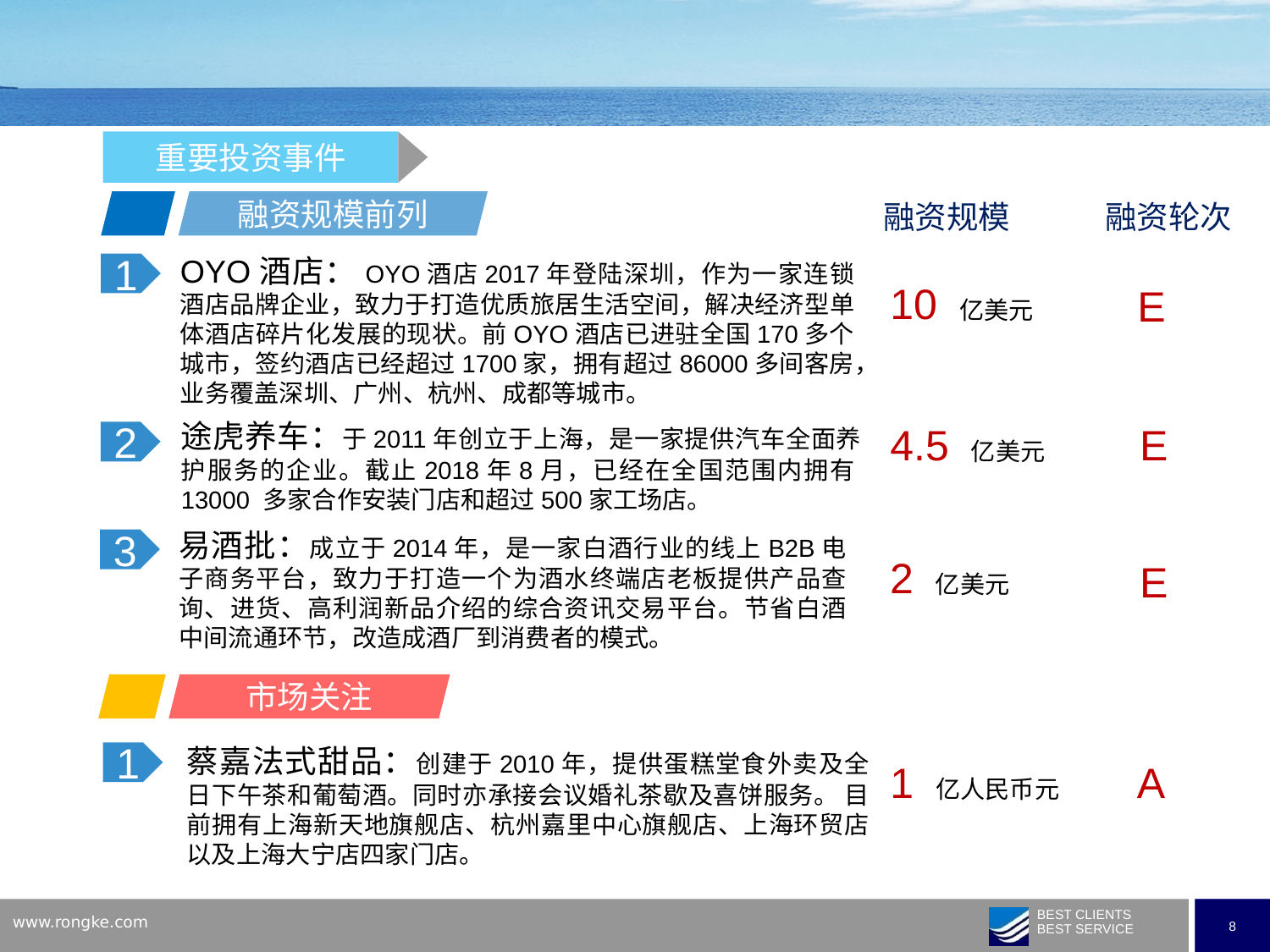

重要投资事件

融资规模前列
融资规模
融资轮次
OYO酒店：OYO酒店2017年登陆深圳，作为一家连锁酒店品牌企业，致力于打造优质旅居生活空间，解决经济型单体酒店碎片化发展的现状。前OYO酒店已进驻全国170多个城市，签约酒店已经超过1700家，拥有超过86000多间客房，业务覆盖深圳、广州、杭州、成都等城市。
1
10 亿美元
E
途虎养车：于2011年创立于上海，是一家提供汽车全面养护服务的企业。截止2018年8月，已经在全国范围内拥有13000 多家合作安装门店和超过500家工场店。
4.5 亿美元
E
2
易酒批：成立于2014年，是一家白酒行业的线上B2B电子商务平台，致力于打造一个为酒水终端店老板提供产品查询、进货、高利润新品介绍的综合资讯交易平台。节省白酒中间流通环节，改造成酒厂到消费者的模式。
3
2 亿美元
E

市场关注
蔡嘉法式甜品：创建于2010年，提供蛋糕堂食外卖及全日下午茶和葡萄酒。同时亦承接会议婚礼茶歇及喜饼服务。 目前拥有上海新天地旗舰店、杭州嘉里中心旗舰店、上海环贸店以及上海大宁店四家门店。
1
1 亿人民币元
A